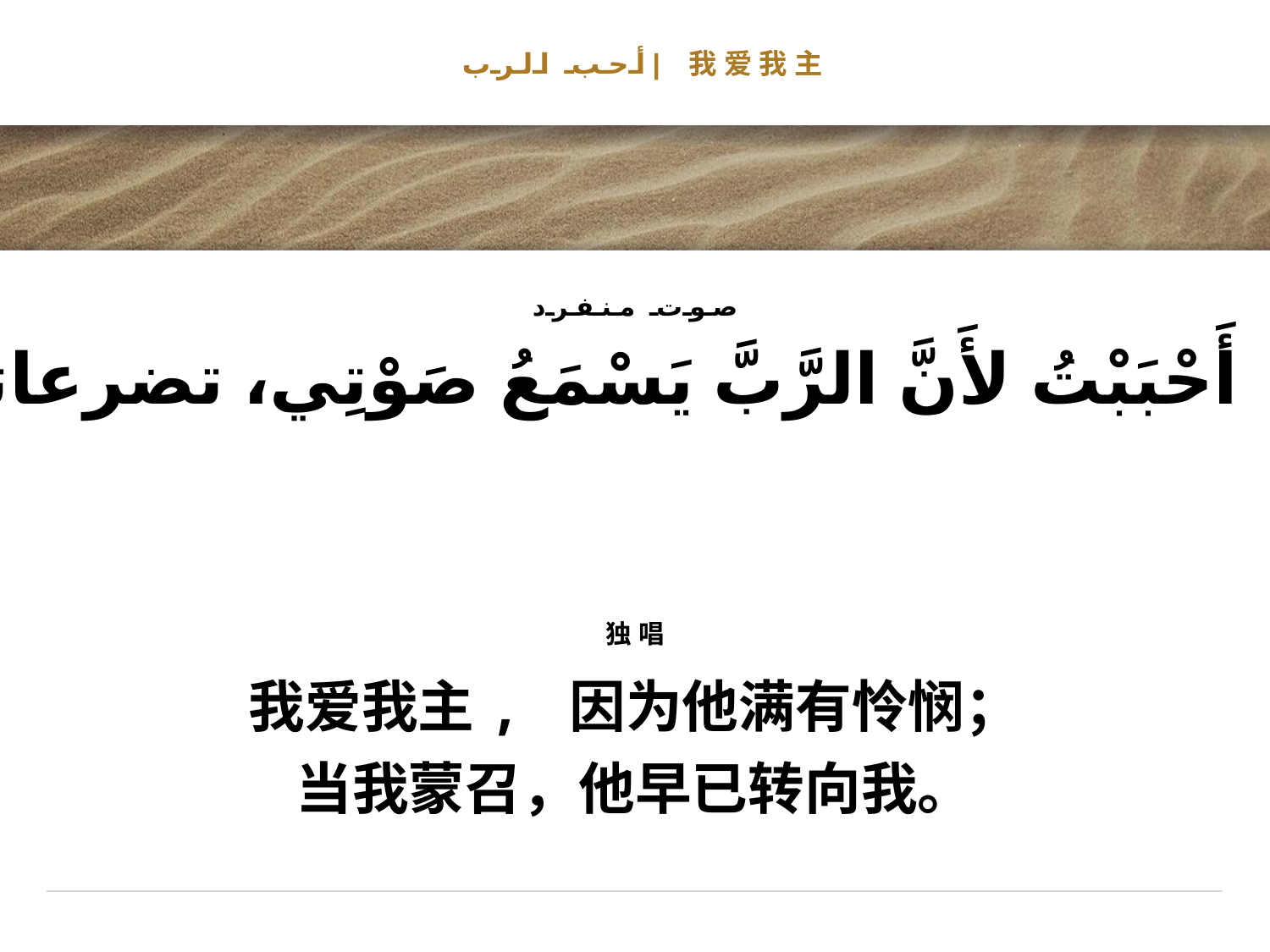

# أحب الرب| 我爱我主
صوت منفرد
1أَحْبَبْتُ لأَنَّ الرَّبَّ يَسْمَعُ صَوْتِي، تضرعاتي
独唱
我爱我主, 因为他满有怜悯；
当我蒙召，他早已转向我。